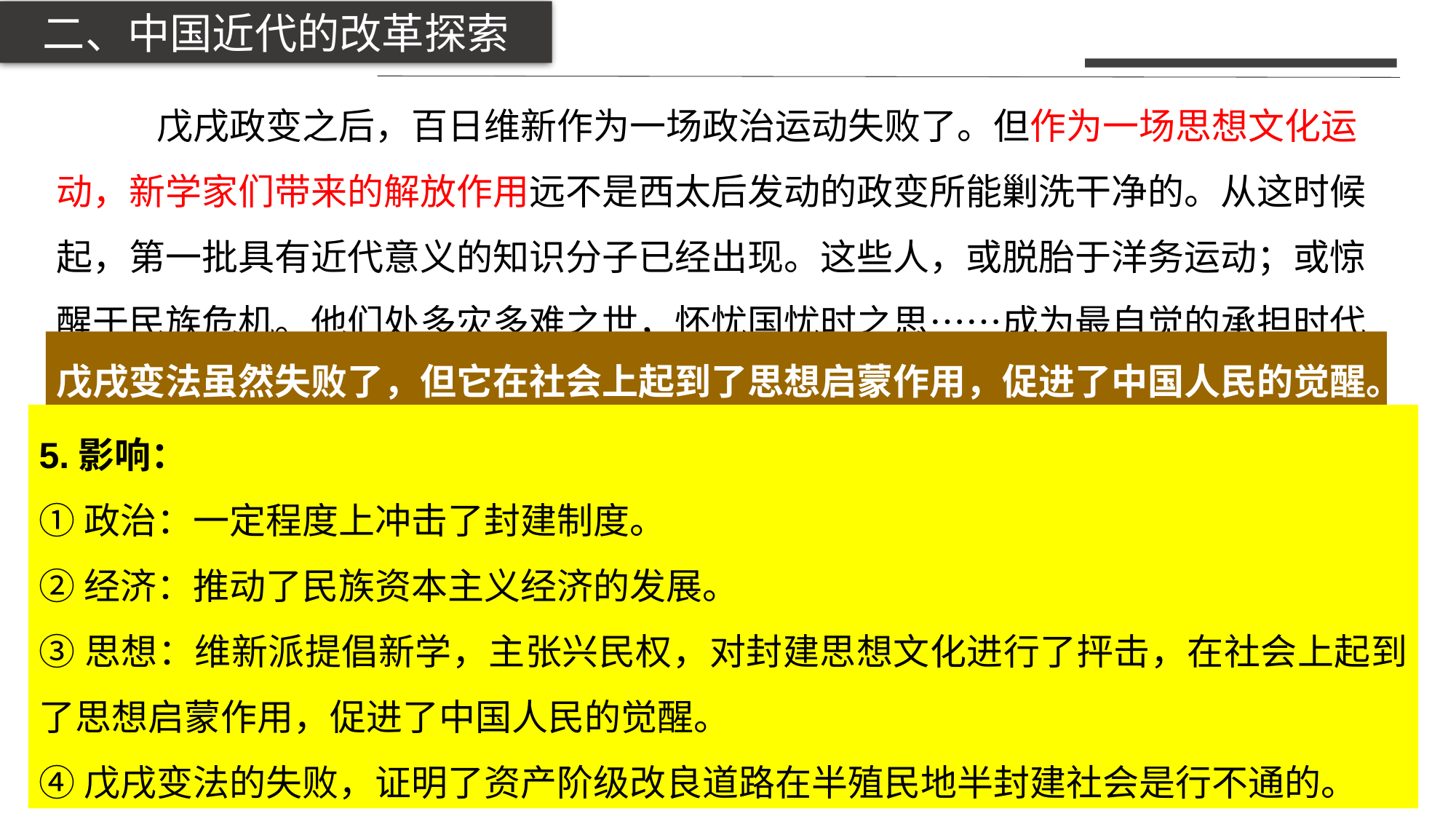

二、中国近代的改革探索

         戊戌政变之后，百日维新作为一场政治运动失败了。但作为一场思想文化运动，新学家们带来的解放作用远不是西太后发动的政变所能剿洗干净的。从这时候起，第一批具有近代意义的知识分子已经出现。这些人，或脱胎于洋务运动；或惊醒于民族危机。他们处多灾多难之世，怀忧国忧时之思……成为最自觉的承担时代使命的社会力量。
                                ——陈旭麓《近代中国社会的新陈代谢》
戊戌变法虽然失败了，但它在社会上起到了思想启蒙作用，促进了中国人民的觉醒。
5.影响：
①政治：一定程度上冲击了封建制度。
②经济：推动了民族资本主义经济的发展。
③思想：维新派提倡新学，主张兴民权，对封建思想文化进行了抨击，在社会上起到了思想启蒙作用，促进了中国人民的觉醒。
④戊戌变法的失败，证明了资产阶级改良道路在半殖民地半封建社会是行不通的。